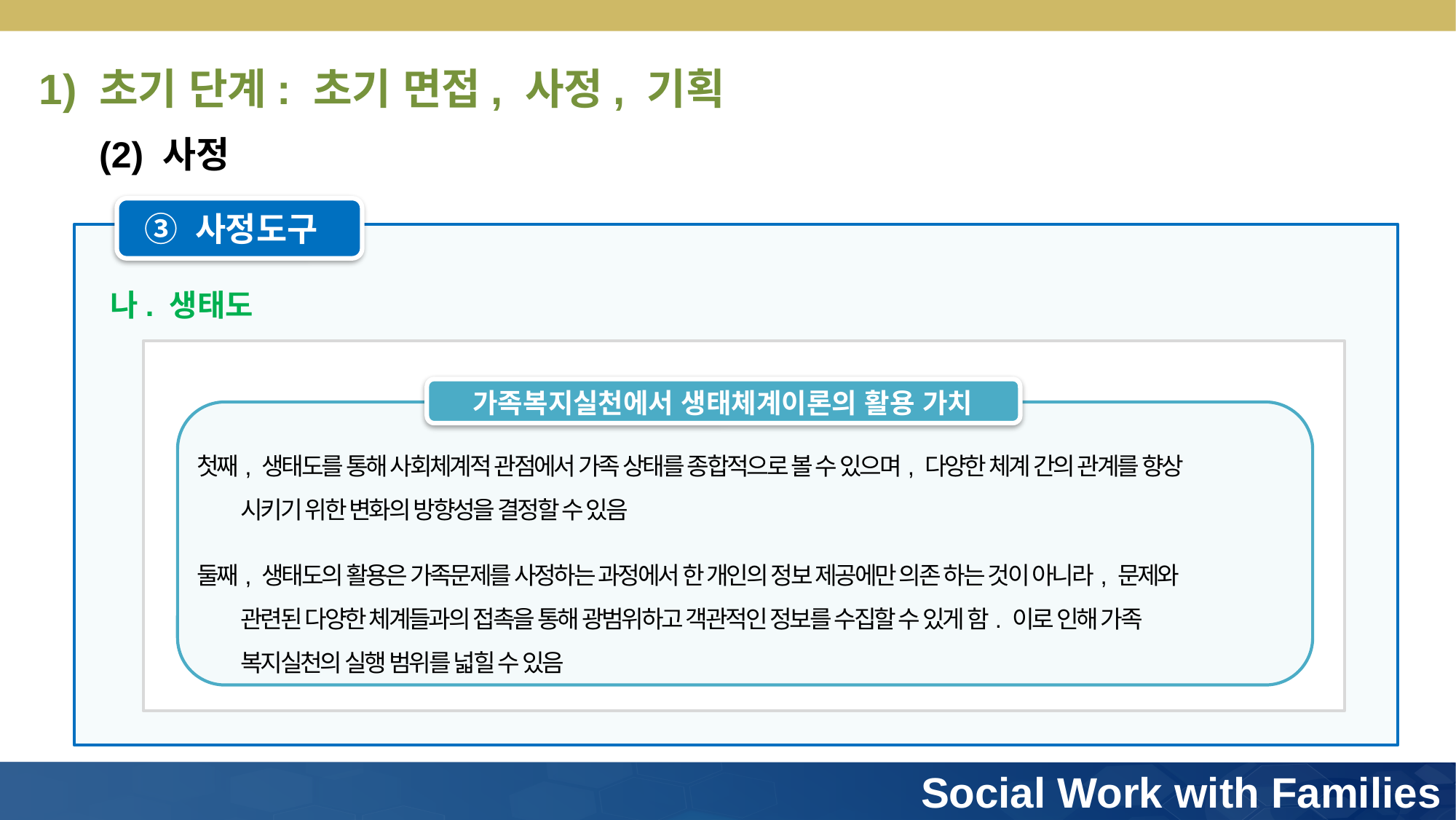

1) 초기 단계: 초기 면접, 사정, 기획
(2) 사정

③ 사정도구

나. 생태도

가족복지실천에서 생태체계이론의 활용 가치

첫째, 생태도를 통해 사회체계적 관점에서 가족 상태를 종합적으로 볼 수 있으며, 다양한 체계 간의 관계를 향상
        시키기 위한 변화의 방향성을 결정할 수 있음

둘째, 생태도의 활용은 가족문제를 사정하는 과정에서 한 개인의 정보 제공에만 의존 하는 것이 아니라, 문제와
        관련된 다양한 체계들과의 접촉을 통해 광범위하고 객관적인 정보를 수집할 수 있게 함. 이로 인해 가족
        복지실천의 실행 범위를 넓힐 수 있음